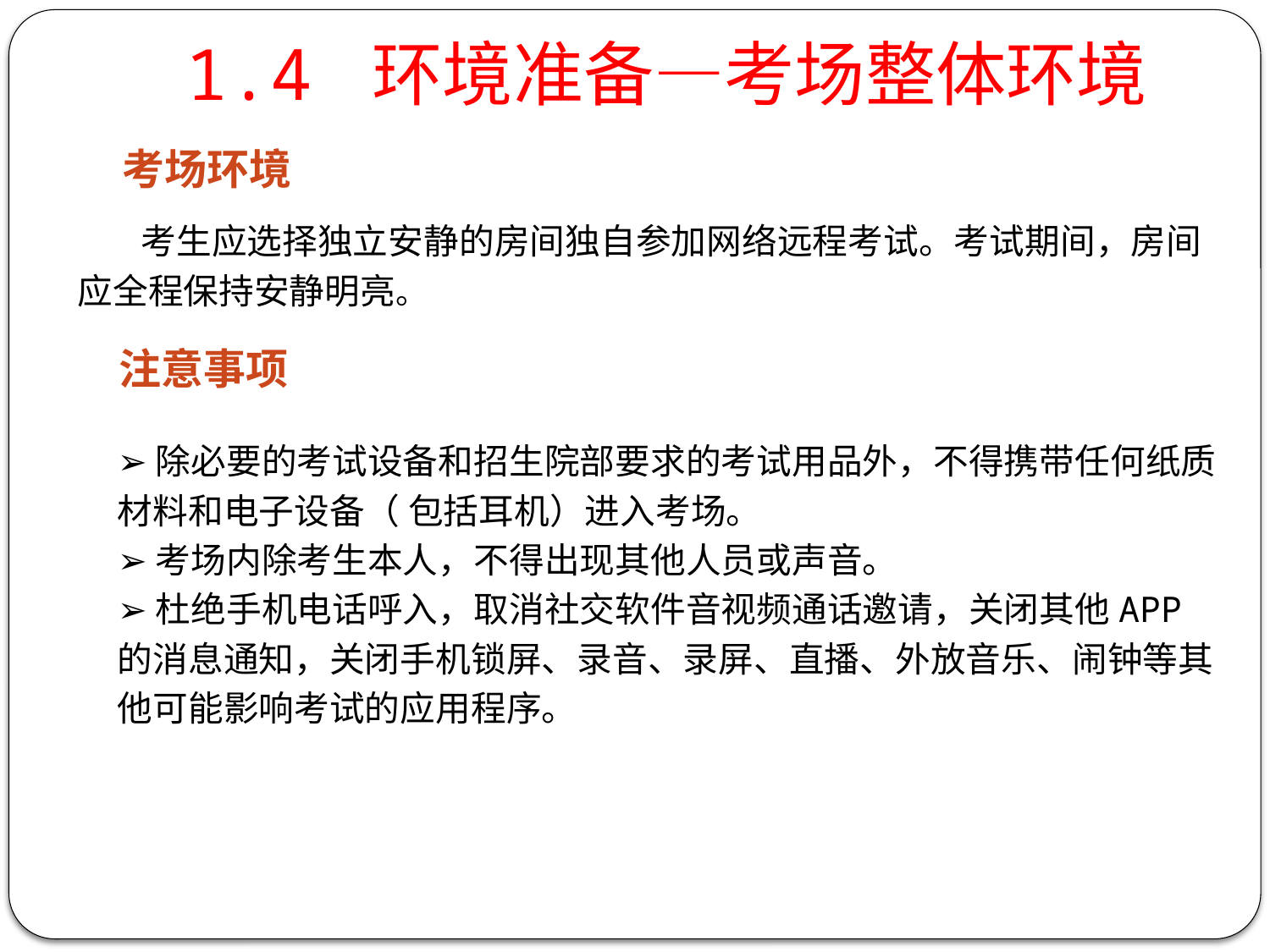

# 1.4 环境准备—考场整体环境
考场环境
考生应选择独立安静的房间独自参加网络远程考试。考试期间，房间应全程保持安静明亮。
注意事项
➢除必要的考试设备和招生院部要求的考试用品外，不得携带任何纸质材料和电子设备（ 包括耳机）进入考场。
➢考场内除考生本人，不得出现其他人员或声音。
➢杜绝手机电话呼入，取消社交软件音视频通话邀请，关闭其他APP的消息通知，关闭手机锁屏、录音、录屏、直播、外放音乐、闹钟等其他可能影响考试的应用程序。